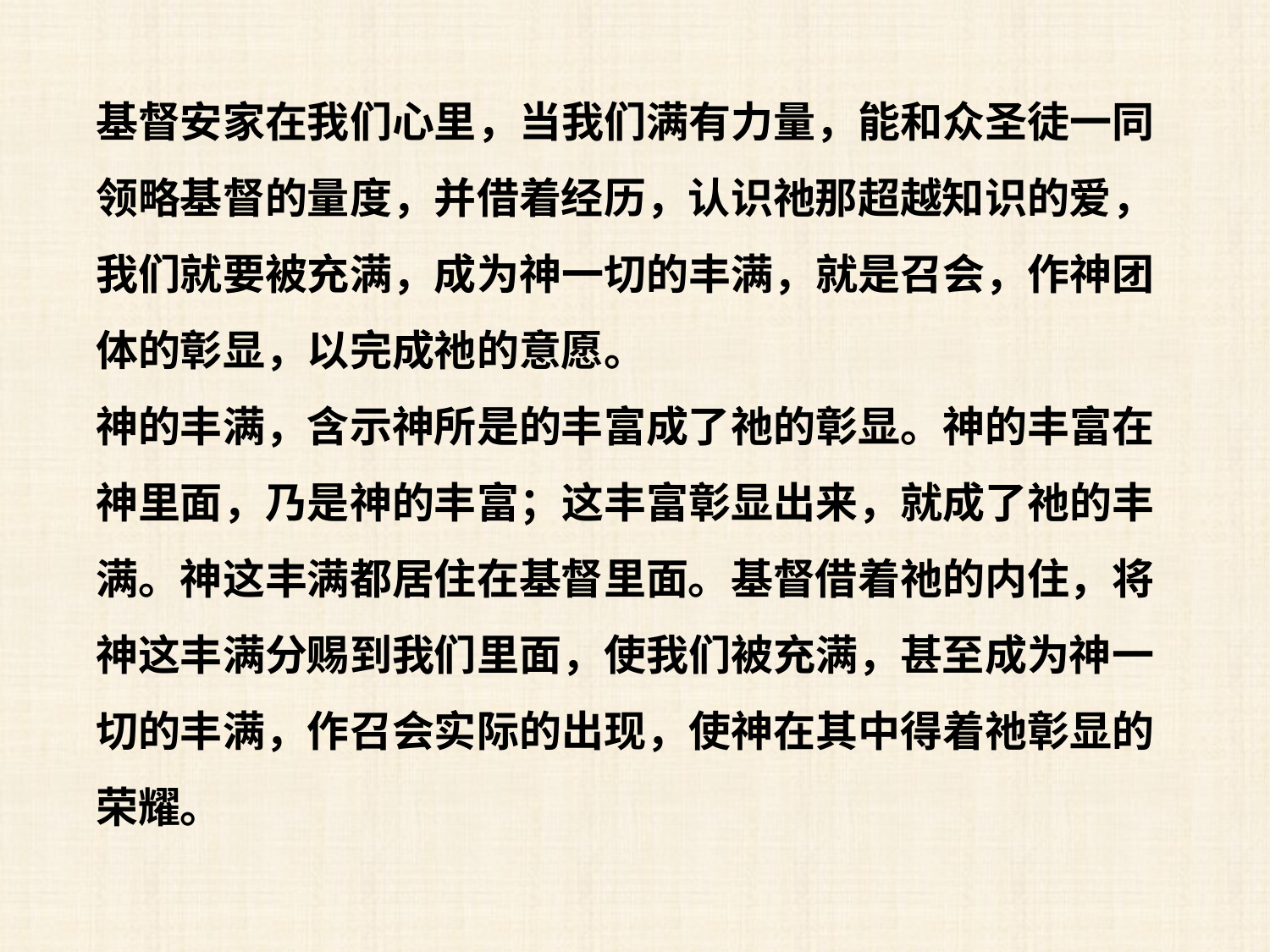

基督安家在我们心里，当我们满有力量，能和众圣徒一同领略基督的量度，并借着经历，认识祂那超越知识的爱，我们就要被充满，成为神一切的丰满，就是召会，作神团体的彰显，以完成祂的意愿。
神的丰满，含示神所是的丰富成了祂的彰显。神的丰富在神里面，乃是神的丰富；这丰富彰显出来，就成了祂的丰满。神这丰满都居住在基督里面。基督借着祂的内住，将神这丰满分赐到我们里面，使我们被充满，甚至成为神一切的丰满，作召会实际的出现，使神在其中得着祂彰显的荣耀。